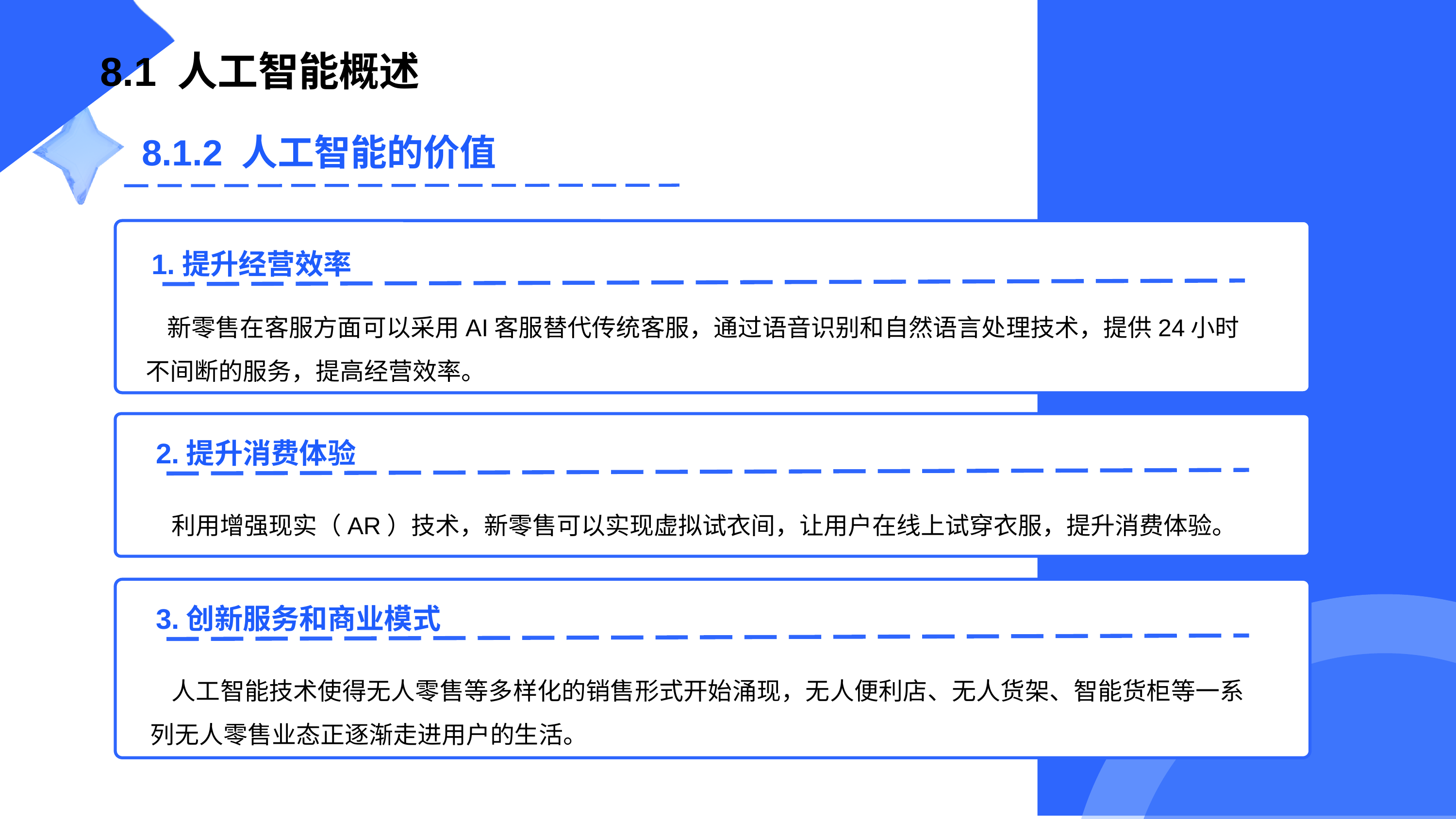

8.1 人工智能概述

8.1.2 人工智能的价值

1.提升经营效率

新零售在客服方面可以采用AI客服替代传统客服，通过语音识别和自然语言处理技术，提供24小时不间断的服务，提高经营效率。

2.提升消费体验

利用增强现实（AR）技术，新零售可以实现虚拟试衣间，让用户在线上试穿衣服，提升消费体验。

3.创新服务和商业模式

人工智能技术使得无人零售等多样化的销售形式开始涌现，无人便利店、无人货架、智能货柜等一系列无人零售业态正逐渐走进用户的生活。